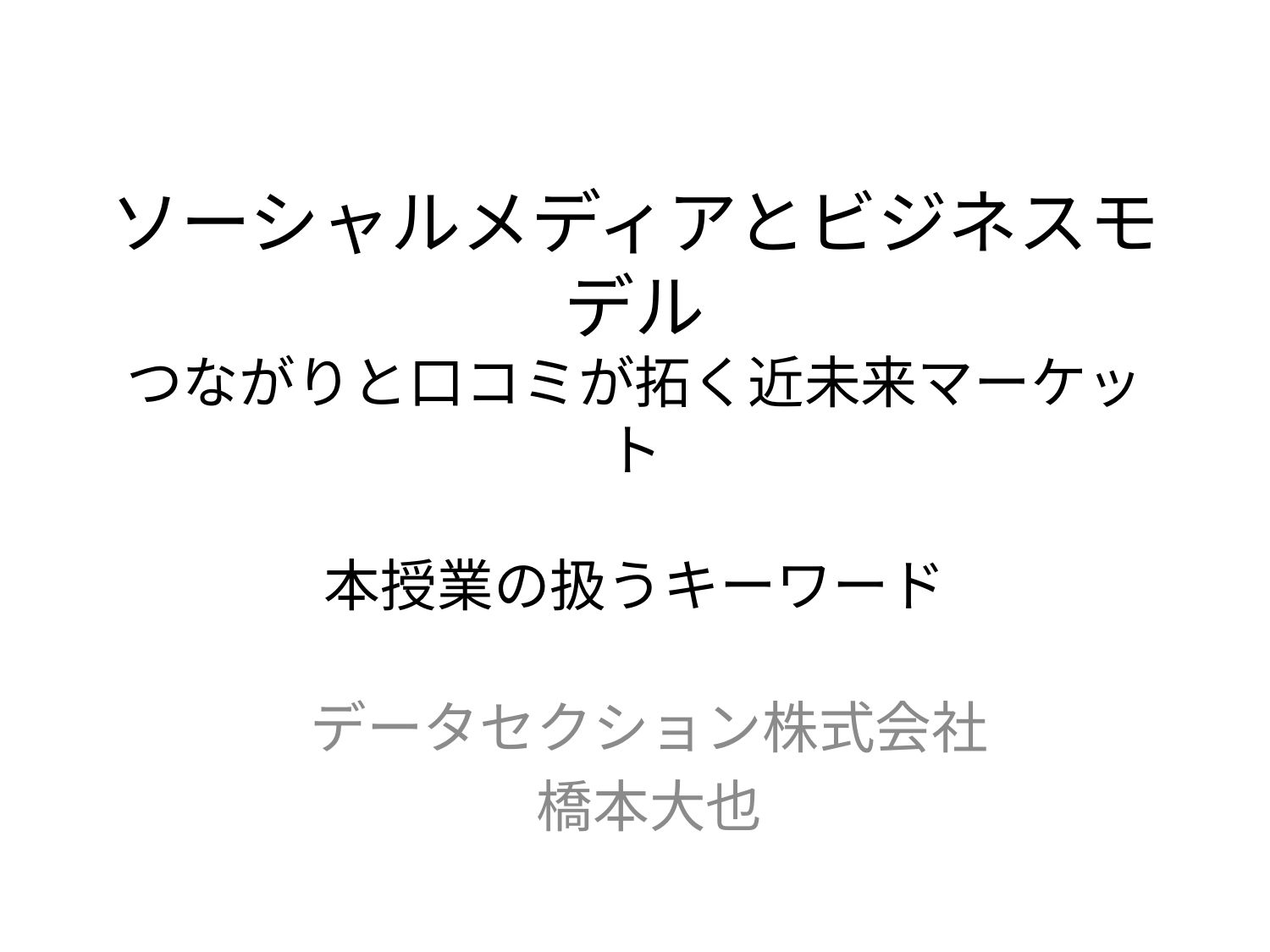

# ソーシャルメディアとビジネスモデル つながりと口コミが拓く近未来マーケット 本授業の扱うキーワード
データセクション株式会社
橋本大也